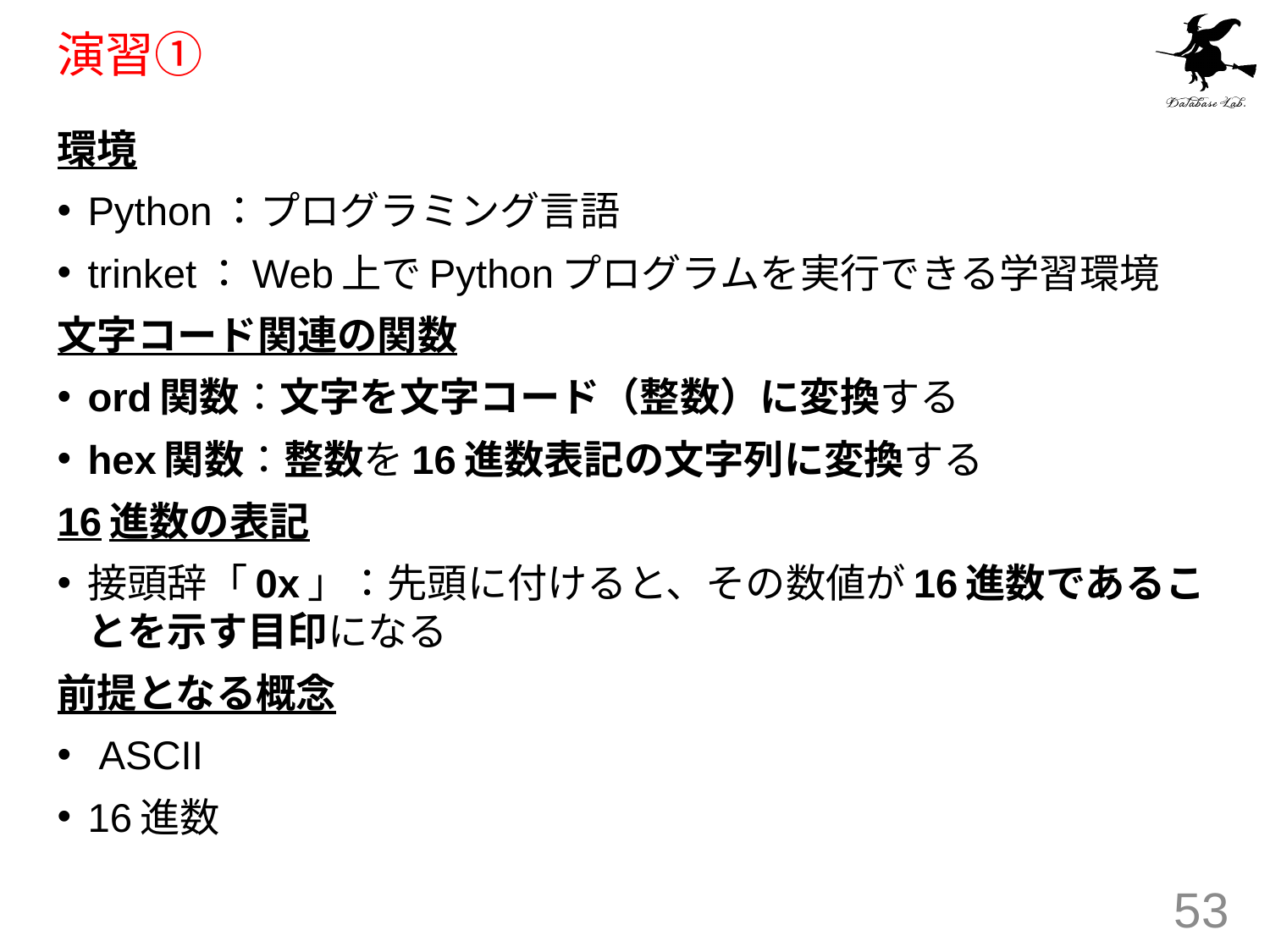

# 演習①
環境
Python：プログラミング言語
trinket：Web上でPythonプログラムを実行できる学習環境
文字コード関連の関数
ord関数：文字を文字コード（整数）に変換する
hex関数：整数を16進数表記の文字列に変換する
16進数の表記
接頭辞「0x」：先頭に付けると、その数値が16進数であることを示す目印になる
前提となる概念
 ASCII
16進数
53